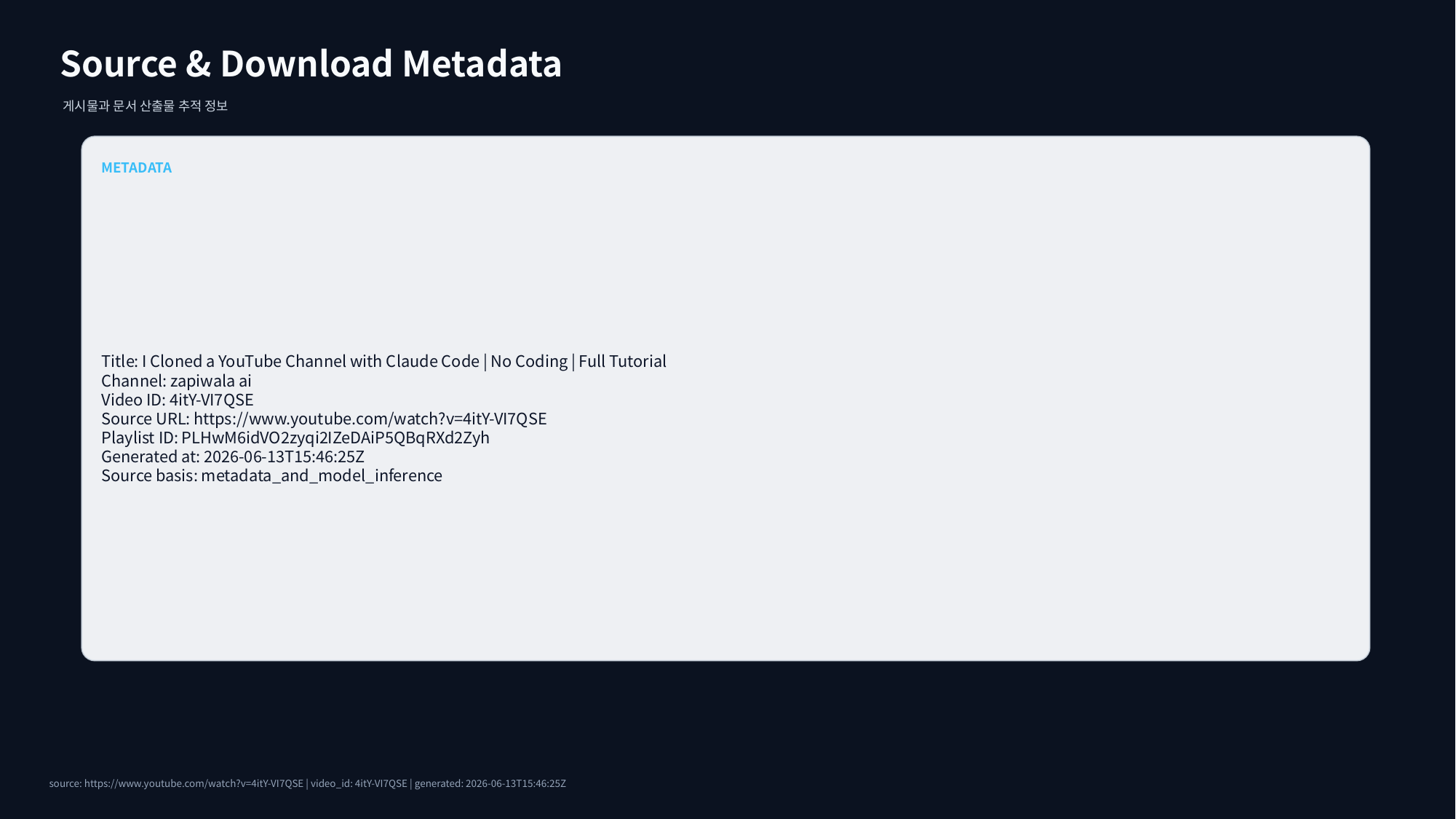

Source & Download Metadata
게시물과 문서 산출물 추적 정보

METADATA
Title: I Cloned a YouTube Channel with Claude Code | No Coding | Full Tutorial
Channel: zapiwala ai
Video ID: 4itY-VI7QSE
Source URL: https://www.youtube.com/watch?v=4itY-VI7QSE
Playlist ID: PLHwM6idVO2zyqi2IZeDAiP5QBqRXd2Zyh
Generated at: 2026-06-13T15:46:25Z
Source basis: metadata_and_model_inference
source: https://www.youtube.com/watch?v=4itY-VI7QSE | video_id: 4itY-VI7QSE | generated: 2026-06-13T15:46:25Z